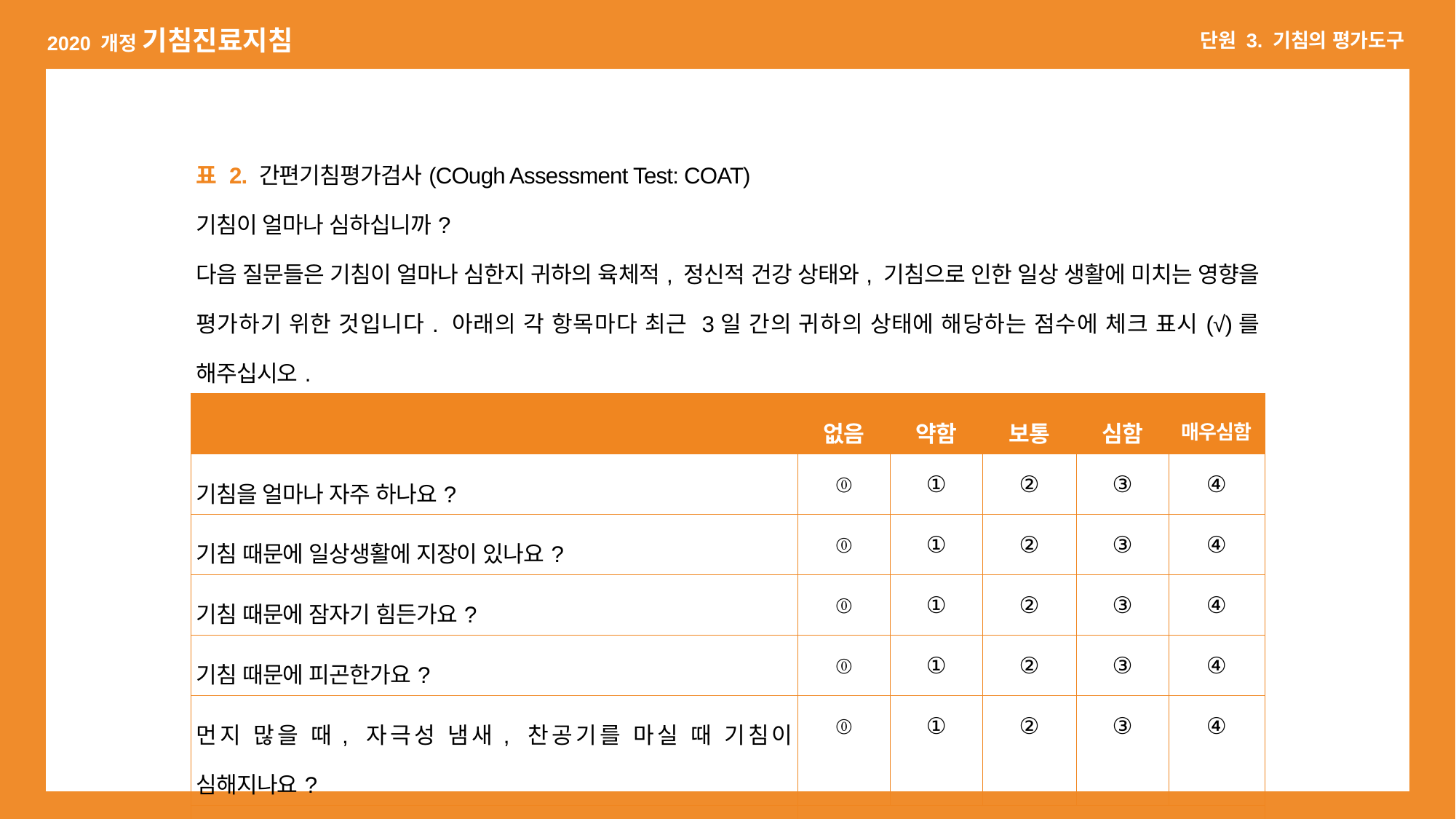

| 표 2. 간편기침평가검사(COugh Assessment Test: COAT) 기침이 얼마나 심하십니까? 다음 질문들은 기침이 얼마나 심한지 귀하의 육체적, 정신적 건강 상태와, 기침으로 인한 일상 생활에 미치는 영향을 평가하기 위한 것입니다. 아래의 각 항목마다 최근 3일 간의 귀하의 상태에 해당하는 점수에 체크 표시(√)를 해주십시오. |  |  |  |  |  |
| --- | --- | --- | --- | --- | --- |
|  | 없음 | 약함 | 보통 | 심함 | 매우심함 |
| 기침을 얼마나 자주 하나요? | ⓪ | ① | ② | ③ | ④ |
| 기침 때문에 일상생활에 지장이 있나요? | ⓪ | ① | ② | ③ | ④ |
| 기침 때문에 잠자기 힘든가요? | ⓪ | ① | ② | ③ | ④ |
| 기침 때문에 피곤한가요? | ⓪ | ① | ② | ③ | ④ |
| 먼지 많을 때, 자극성 냄새, 찬공기를 마실 때 기침이 심해지나요? | ⓪ | ① | ② | ③ | ④ |
| 총점 | 점 |  |  |  |  |